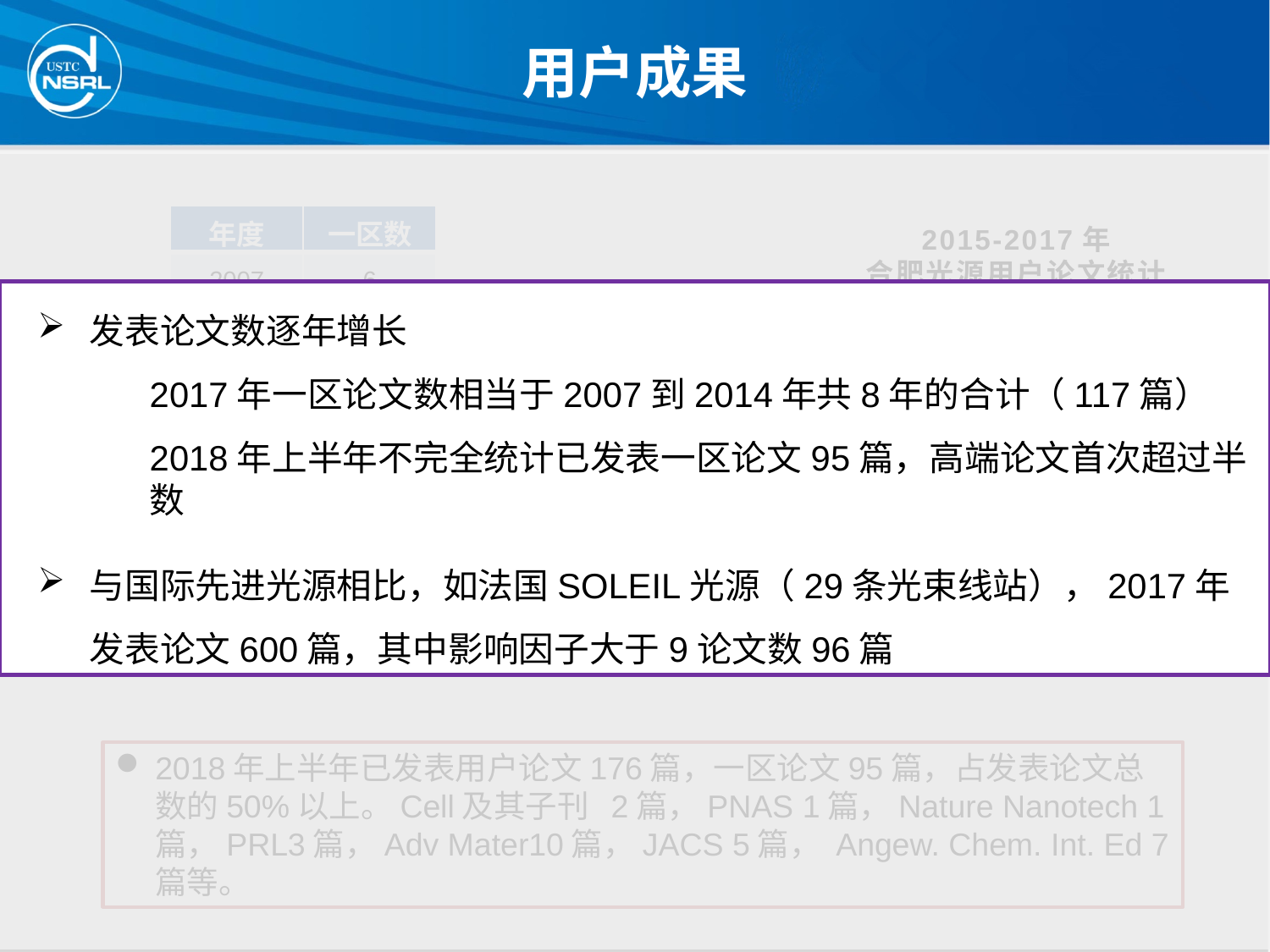

# 用户成果

| 年度 | 一区数 |
| --- | --- |
| 2007 | 6 |
| 2008 | 6 |
| 2009 | 8 |
| 2010 | 18 |
| 2011 | 20 |
| 2012 | 25 |
| 2013 | 11 |
| 2014 | 22 |
| 合计 | 116 |
2015-2017年
合肥光源用户论文统计

### Chart

| Category | 论文总数 | 1区论文数 |
|---|---|---|
| 2014年 | 132.0 | 22.0 |
| 2015年 | 173.0 | 50.0 |
| 2016年 | 196.0 | 44.0 |
| 2017年 | 311.0 | 115.0 |
发表论文数逐年增长
2017年一区论文数相当于2007到2014年共8年的合计（117篇）
2018年上半年不完全统计已发表一区论文95篇，高端论文首次超过半数
与国际先进光源相比，如法国SOLEIL光源（29条光束线站），2017年发表论文600篇，其中影响因子大于9论文数96篇
2018年上半年已发表用户论文176篇，一区论文95篇，占发表论文总数的50%以上。Cell及其子刊  2篇，PNAS 1篇，Nature Nanotech 1篇，PRL3篇，Adv Mater10篇，JACS 5篇， Angew. Chem. Int. Ed 7篇等。